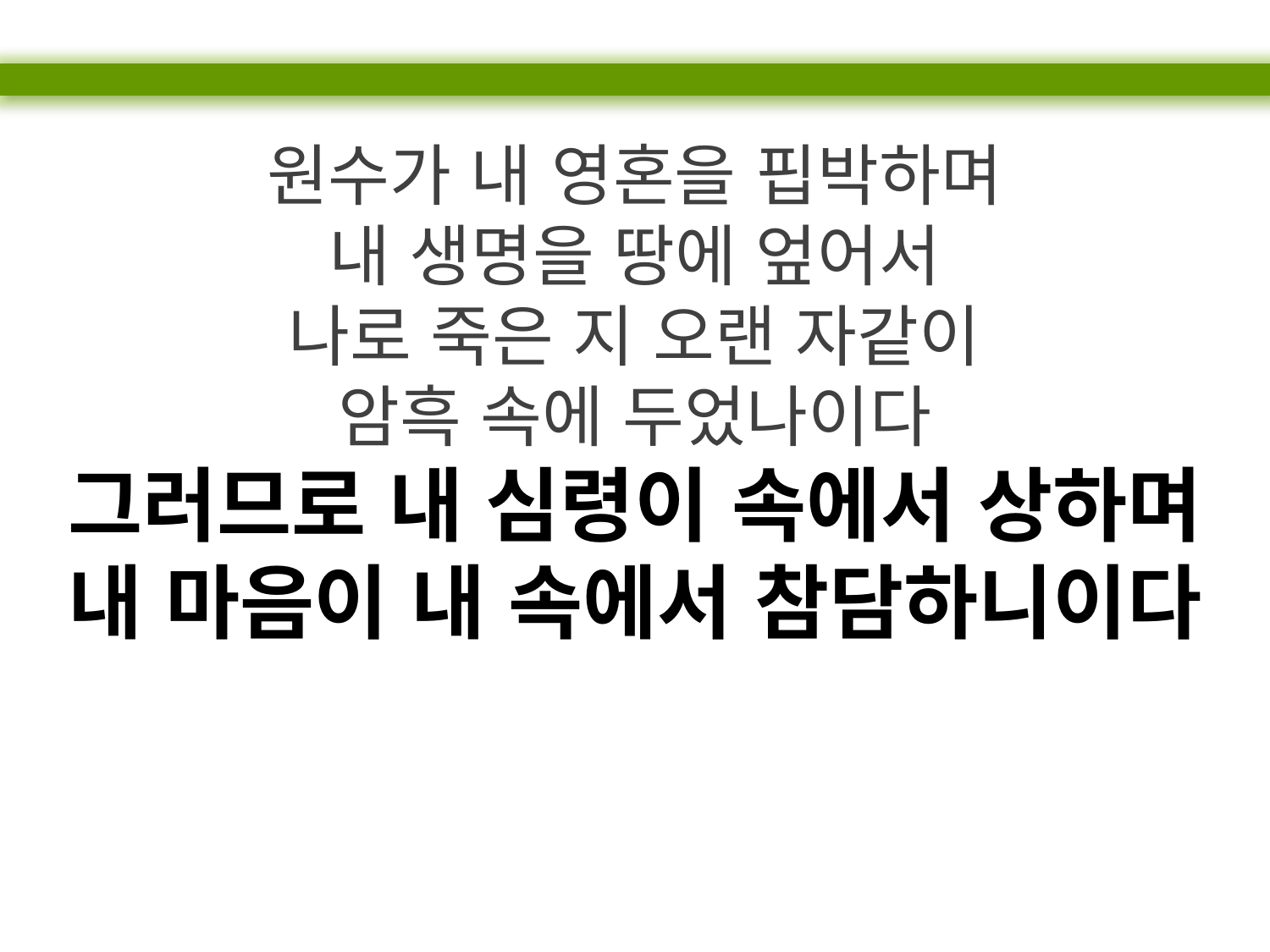

원수가 내 영혼을 핍박하며
내 생명을 땅에 엎어서
나로 죽은 지 오랜 자같이
암흑 속에 두었나이다
그러므로 내 심령이 속에서 상하며
내 마음이 내 속에서 참담하니이다